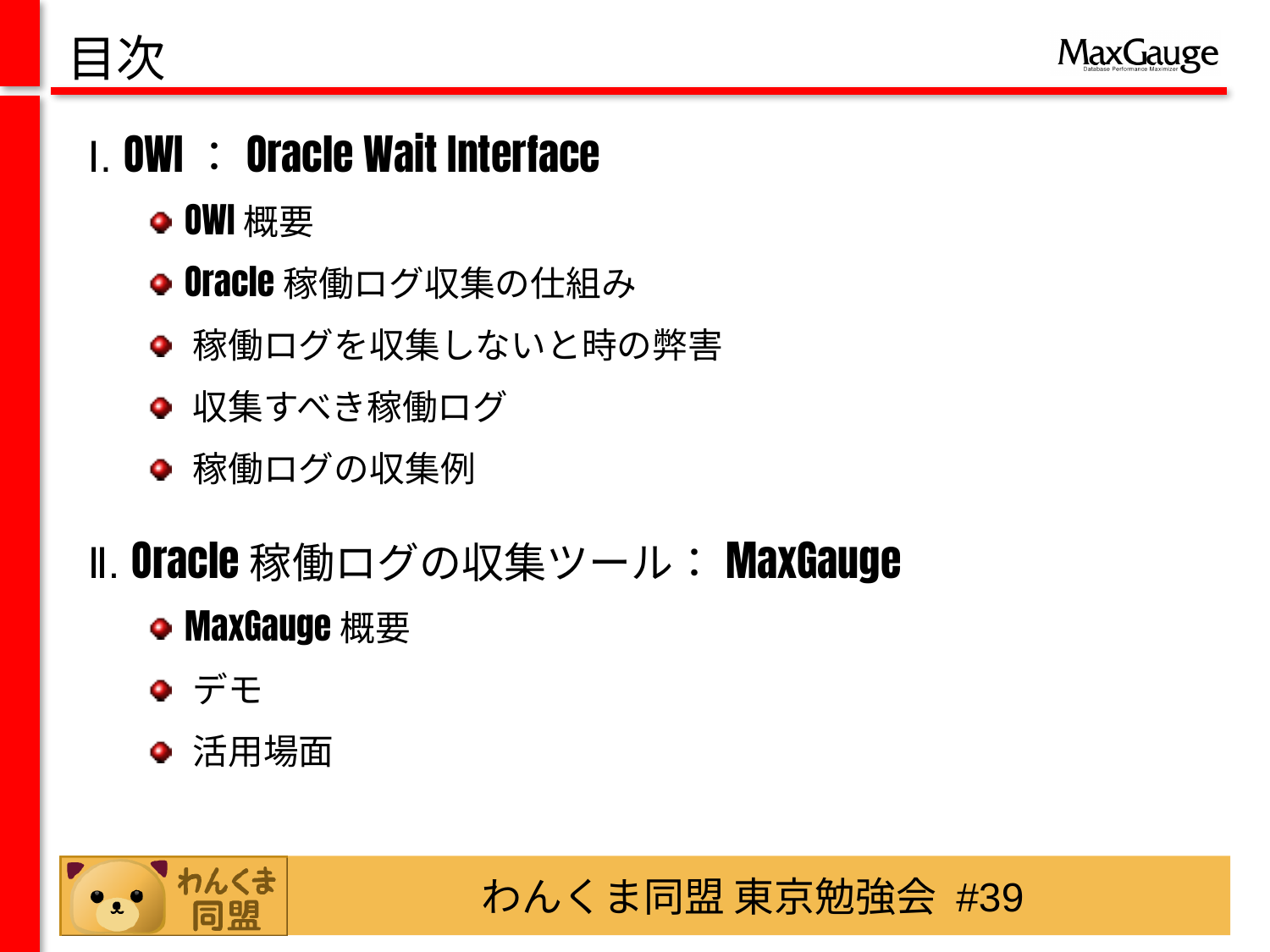

目次
Ⅰ. OWI：Oracle Wait Interface

Ⅱ. Oracle稼働ログの収集ツール：MaxGauge

 OWI概要
 Oracle稼働ログ収集の仕組み
 稼働ログを収集しないと時の弊害
 収集すべき稼働ログ
 稼働ログの収集例
 MaxGauge概要
 デモ
 活用場面